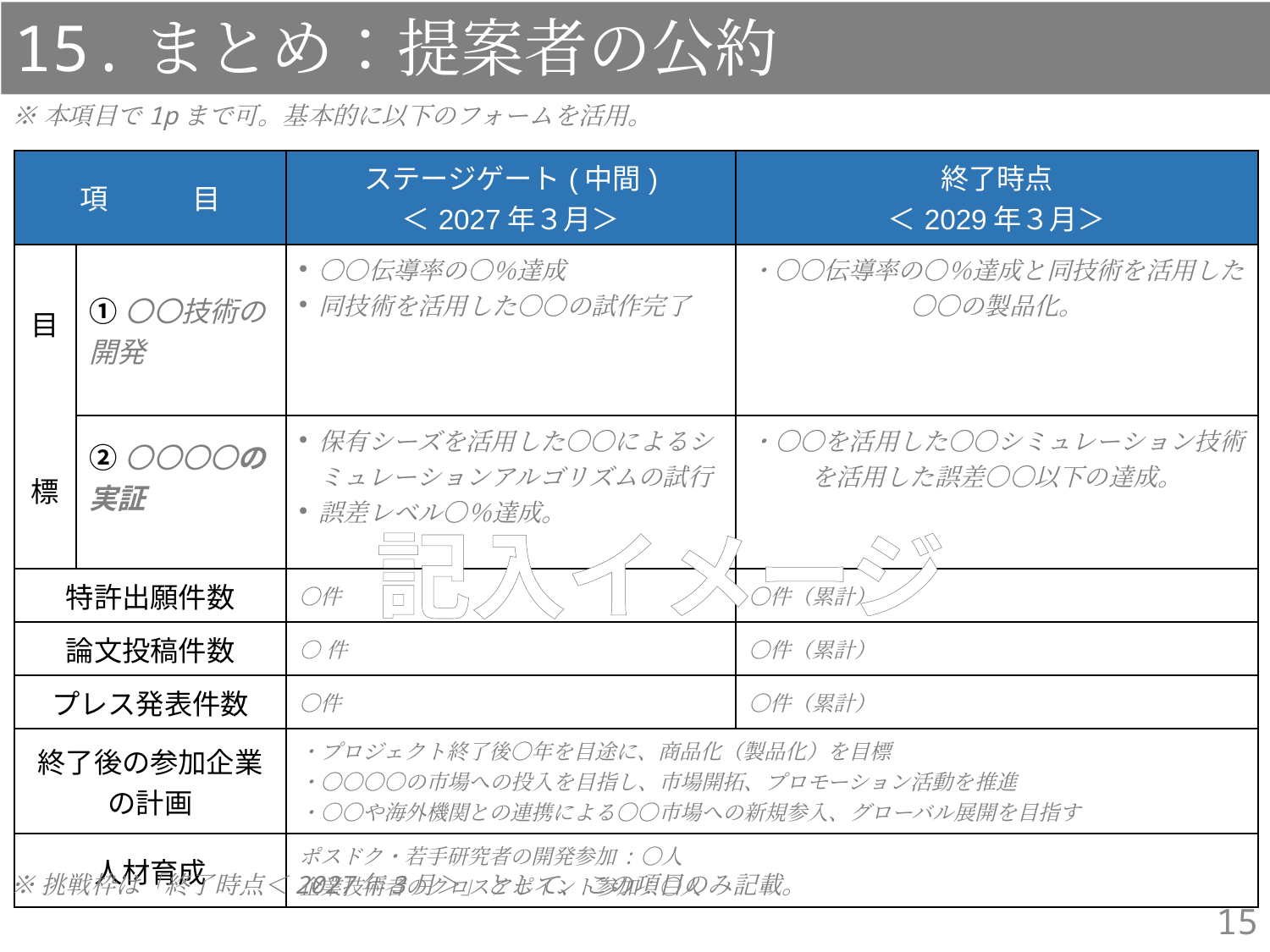

15.まとめ：提案者の公約

※本項目で1pまで可。基本的に以下のフォームを活用。
| 項　　　目 |  | ステージゲート(中間) ＜2027年３月＞ | 終了時点 ＜2029年３月＞ |
| --- | --- | --- | --- |
| 目 標 | ①〇〇技術の開発 | 〇〇伝導率の〇％達成 同技術を活用した〇〇の試作完了 | ・〇〇伝導率の〇％達成と同技術を活用した〇〇の製品化。 |
|  | ②〇〇〇〇の実証 | 保有シーズを活用した〇〇によるシミュレーションアルゴリズムの試行 誤差レベル〇％達成。 | ・〇〇を活用した〇〇シミュレーション技術を活用した誤差〇〇以下の達成。 |
| 特許出願件数 |  | 〇件 | 〇件（累計） |
| 論文投稿件数 |  | ○件 | 〇件（累計） |
| プレス発表件数 |  | 〇件 | 〇件（累計） |
| 終了後の参加企業の計画 |  | ・プロジェクト終了後〇年を目途に、商品化（製品化）を目標 ・〇〇〇〇の市場への投入を目指し、市場開拓、プロモーション活動を推進 ・○〇や海外機関との連携による〇〇市場への新規参入、グローバル展開を目指す |  |
| 人材育成 |  | ポスドク・若手研究者の開発参加:〇人 企業技術者のクロスアポイント参加：〇人 | 若手研究参画者:10人/年 |
記入イメージ
※挑戦枠は「終了時点＜2027年3月＞」として、この項目のみ記載。
15